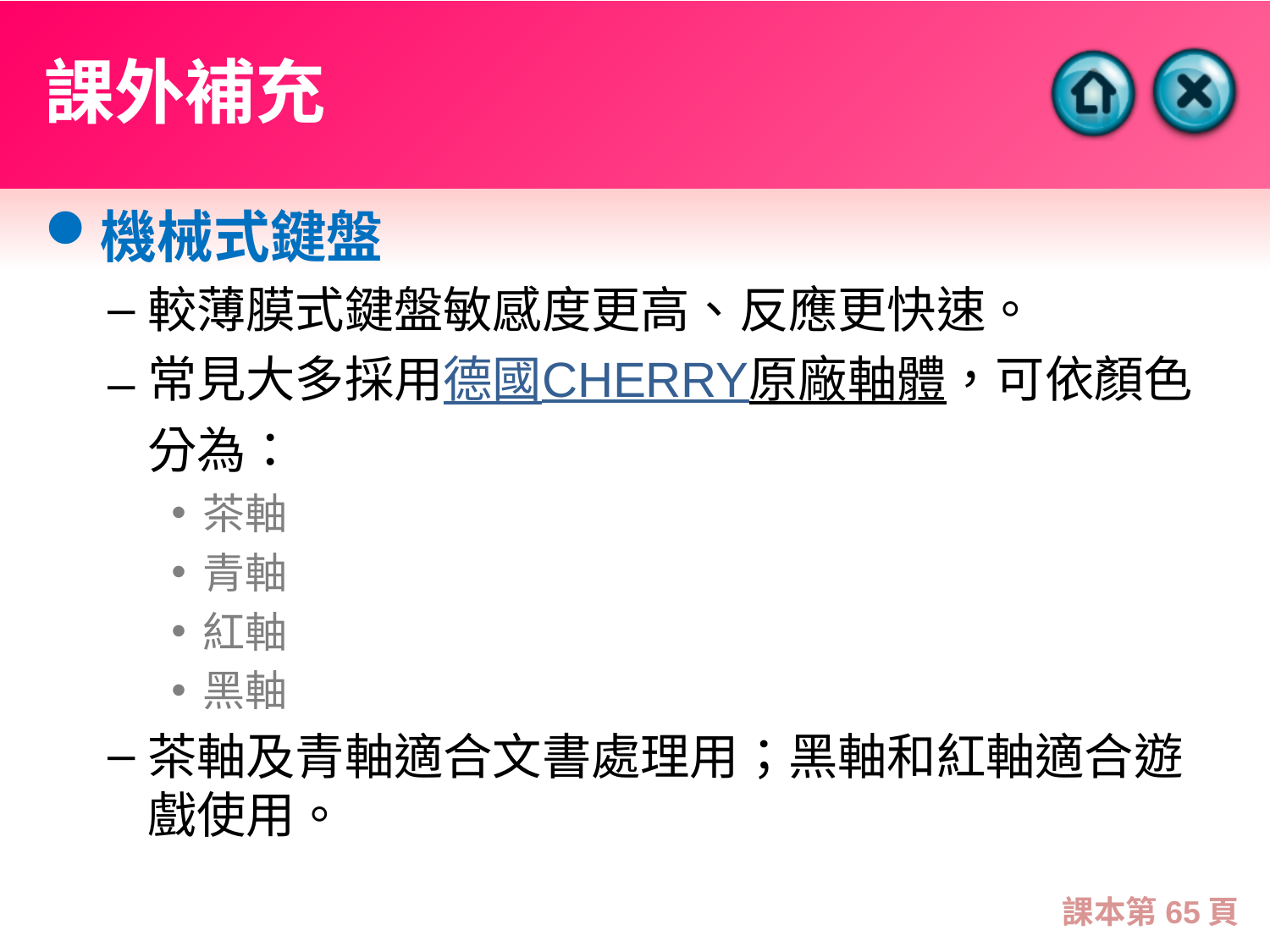

# 課外補充
機械式鍵盤
較薄膜式鍵盤敏感度更高、反應更快速。
常見大多採用德國CHERRY原廠軸體，可依顏色分為：
茶軸
青軸
紅軸
黑軸
茶軸及青軸適合文書處理用；黑軸和紅軸適合遊戲使用。
課本第65頁